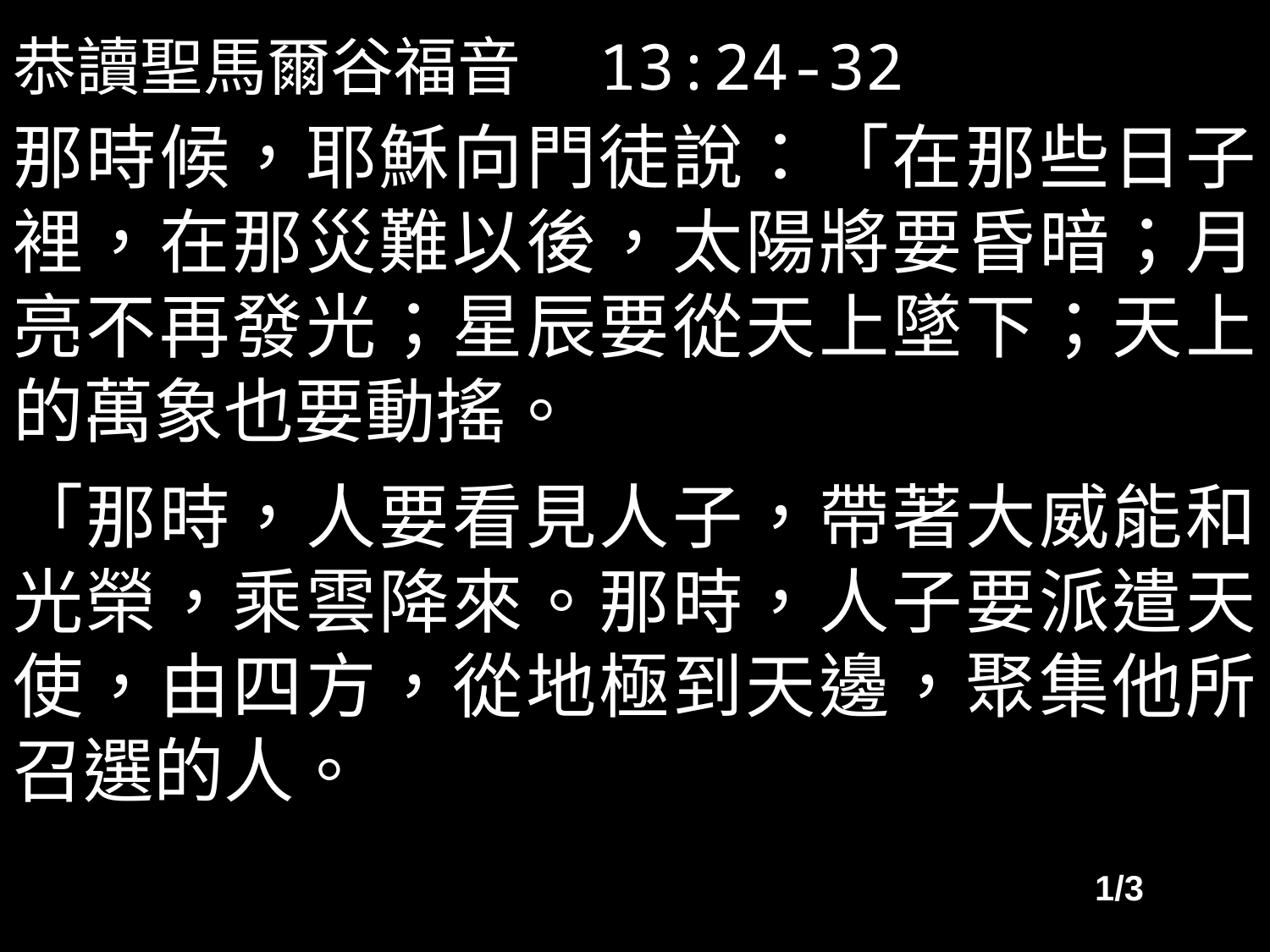

恭讀聖馬爾谷福音　13:24-32
那時候，耶穌向門徒說：「在那些日子裡，在那災難以後，太陽將要昏暗；月亮不再發光；星辰要從天上墜下；天上的萬象也要動搖。
「那時，人要看見人子，帶著大威能和光榮，乘雲降來。那時，人子要派遣天使，由四方，從地極到天邊，聚集他所召選的人。
1/3